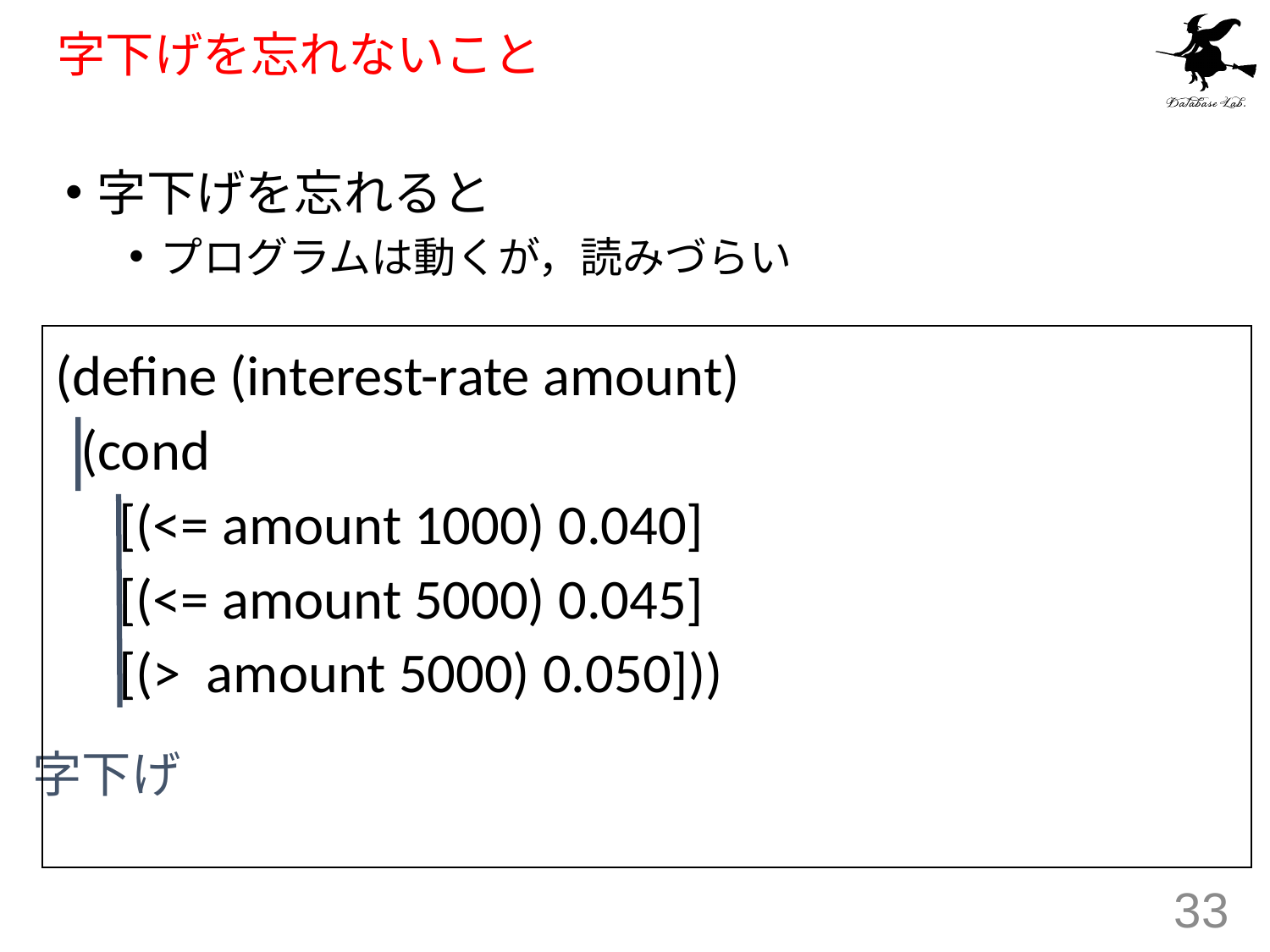

# 字下げを忘れないこと
字下げを忘れると
プログラムは動くが，読みづらい
(define (interest-rate amount)
  (cond
     [(<= amount 1000) 0.040]
     [(<= amount 5000) 0.045]
     [(>  amount 5000) 0.050]))

字下げ
33